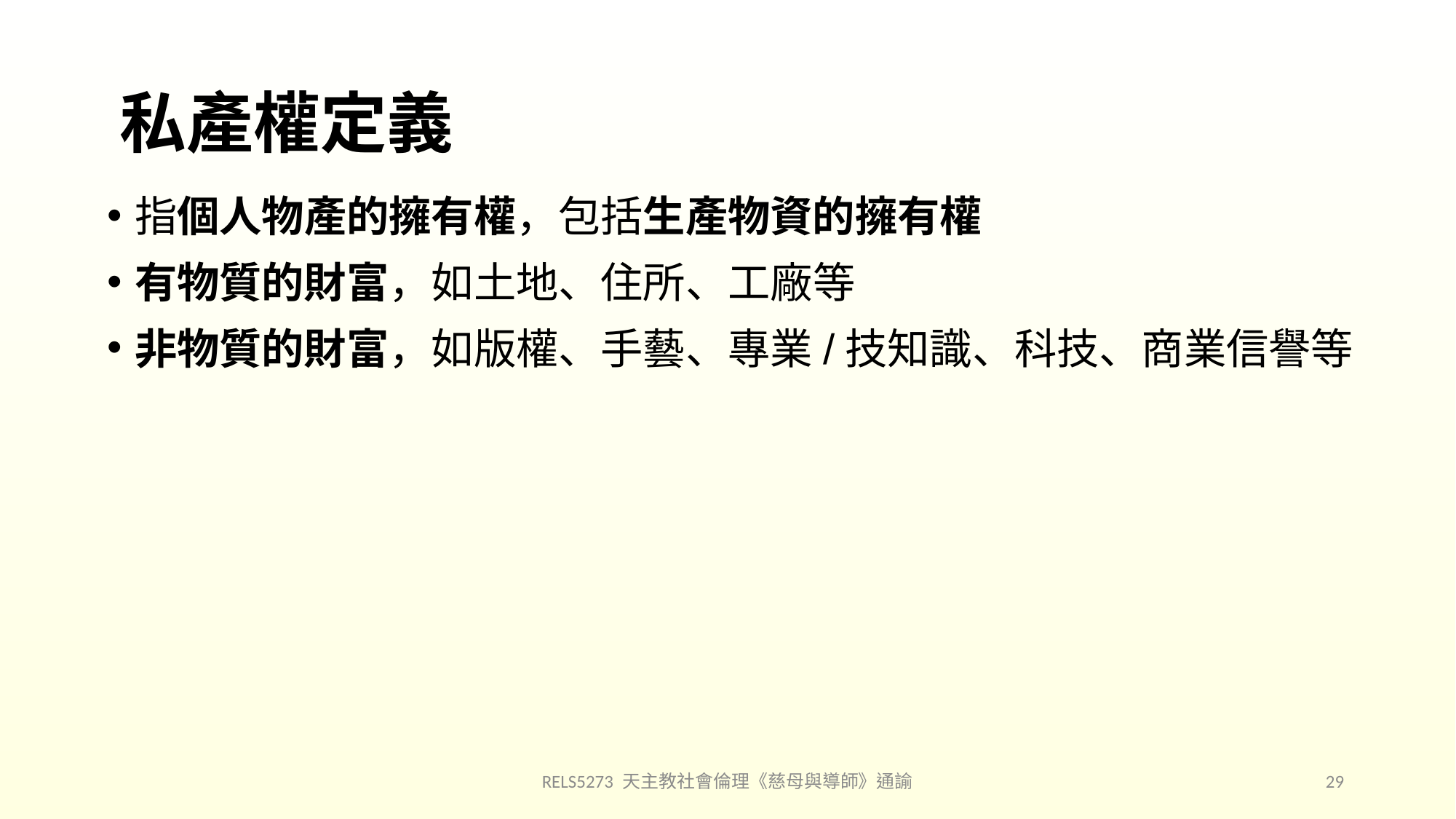

# 私產權定義
指個人物產的擁有權，包括生產物資的擁有權
有物質的財富，如土地、住所、工廠等
非物質的財富，如版權、手藝、專業/技知識、科技、商業信譽等
RELS5273 天主教社會倫理《慈母與導師》通諭
29